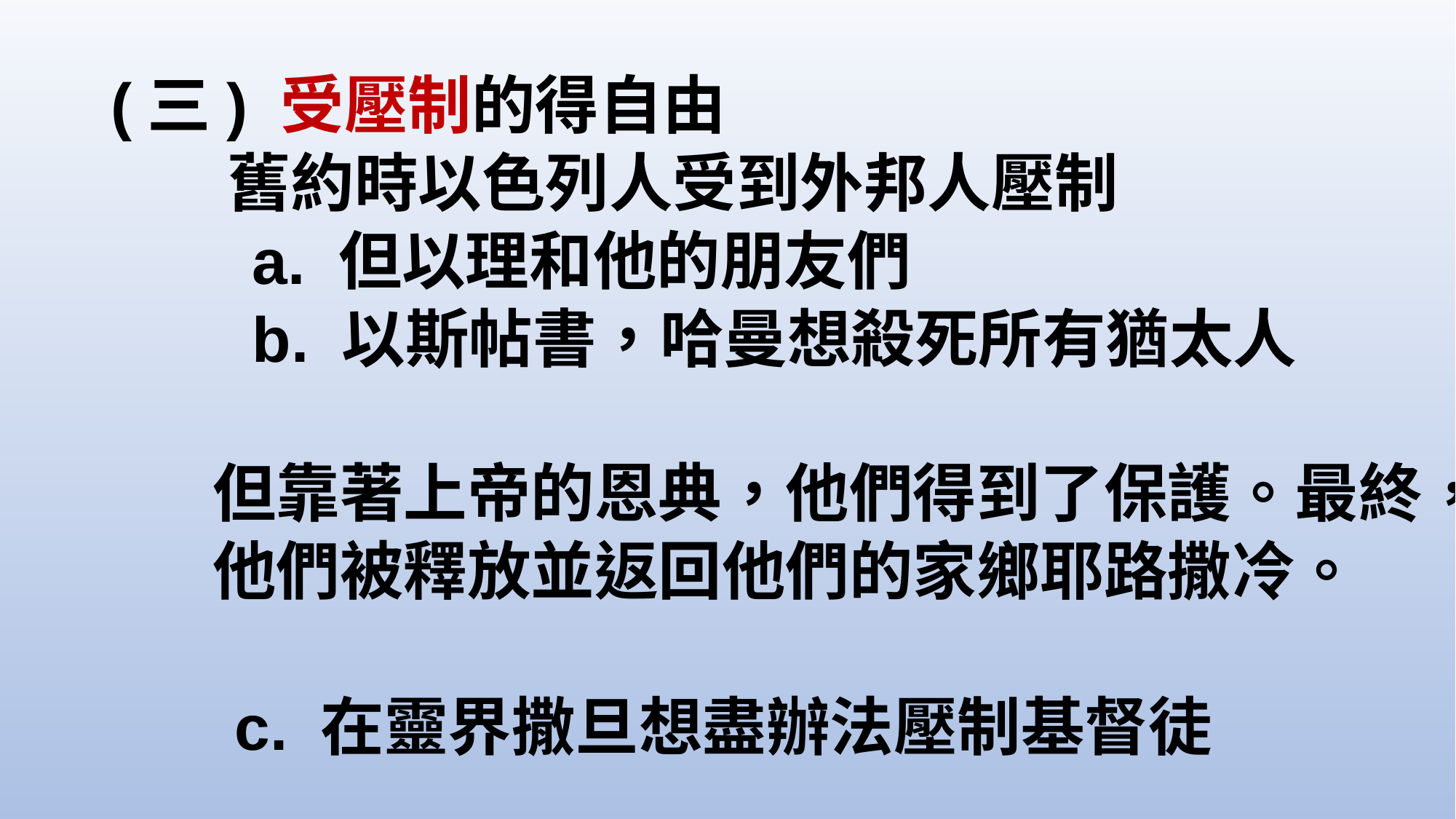

(三) 受壓制的得自由
       舊約時以色列人受到外邦人壓制
        a. 但以理和他的朋友們
        b. 以斯帖書，哈曼想殺死所有猶太人

      但靠著上帝的恩典，他們得到了保護。最終，
      他們被釋放並返回他們的家鄉耶路撒冷。

       c. 在靈界撒旦想盡辦法壓制基督徒